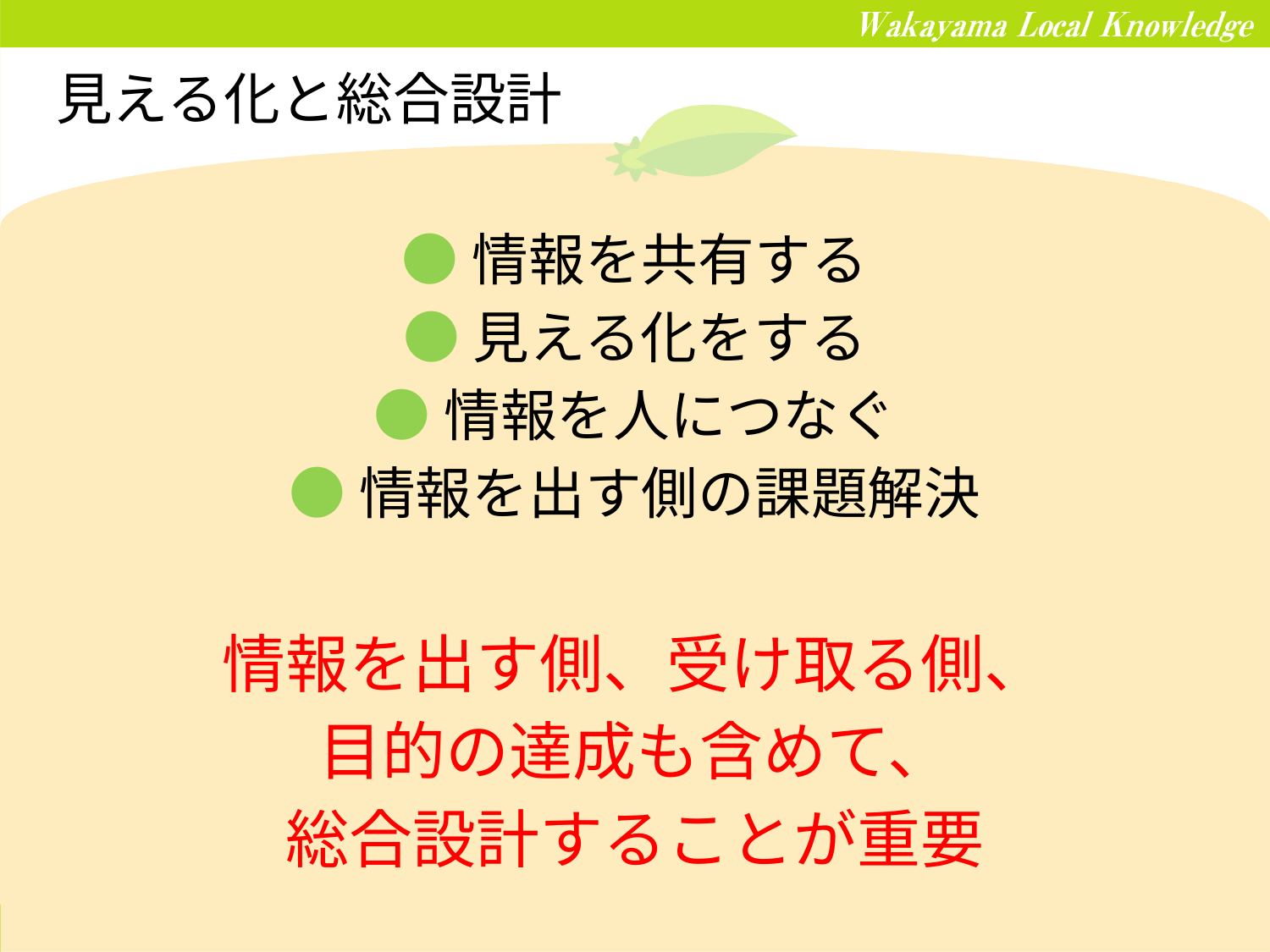

# 見える化と総合設計
●情報を共有する
●見える化をする
●情報を人につなぐ
●情報を出す側の課題解決

情報を出す側、受け取る側、
目的の達成も含めて、
総合設計することが重要